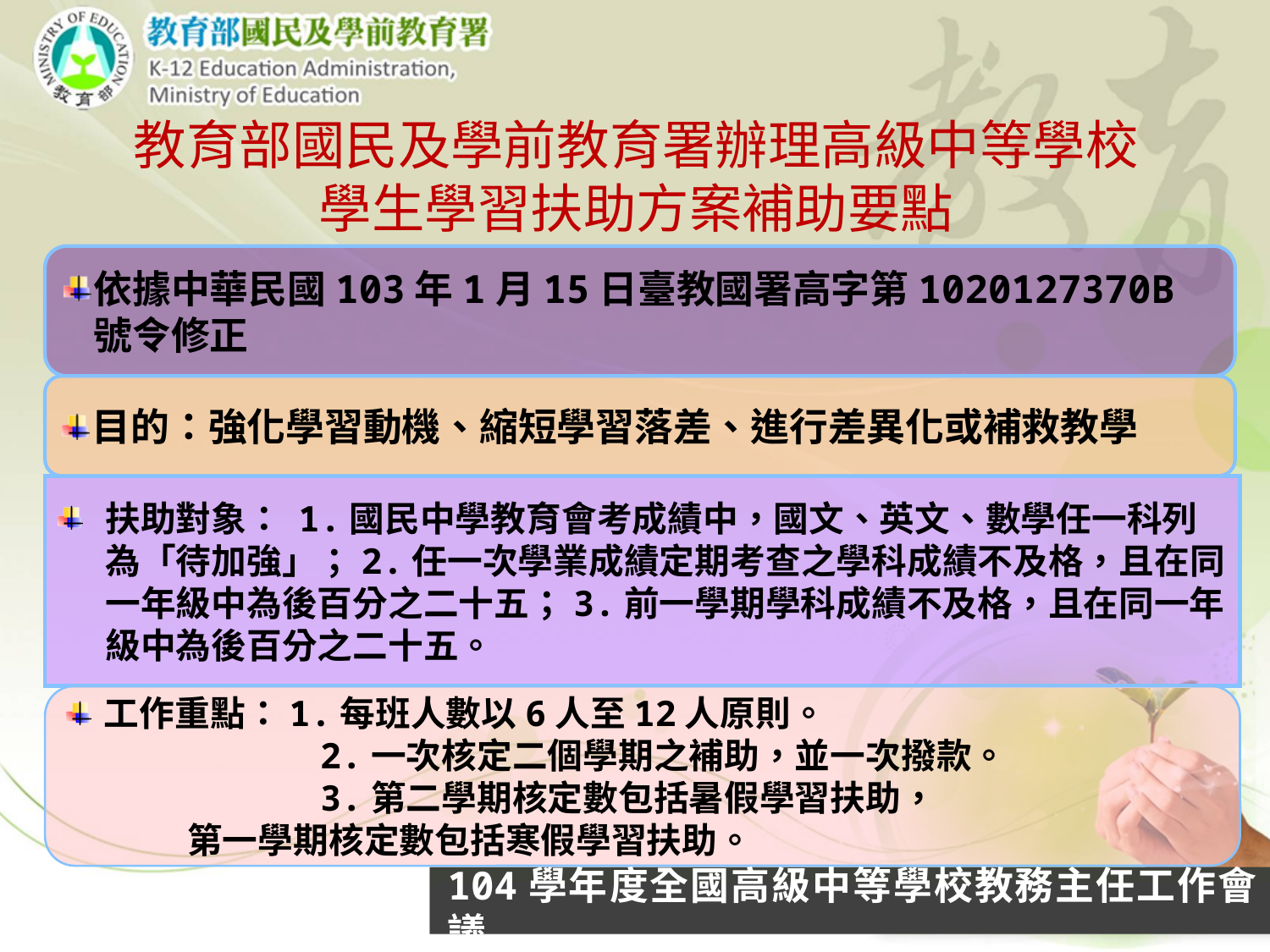

# 教育部國民及學前教育署辦理高級中等學校 學生學習扶助方案補助要點
依據中華民國103年1月15日臺教國署高字第1020127370B號令修正
目的：強化學習動機、縮短學習落差、進行差異化或補救教學
扶助對象： 1.國民中學教育會考成績中，國文、英文、數學任一科列為「待加強」；2.任一次學業成績定期考查之學科成績不及格，且在同一年級中為後百分之二十五；3.前一學期學科成績不及格，且在同一年級中為後百分之二十五。
工作重點：1.每班人數以6人至12人原則。
            2.一次核定二個學期之補助，並一次撥款。
            3.第二學期核定數包括暑假學習扶助，
              第一學期核定數包括寒假學習扶助。
104學年度全國高級中等學校教務主任工作會議
48
48